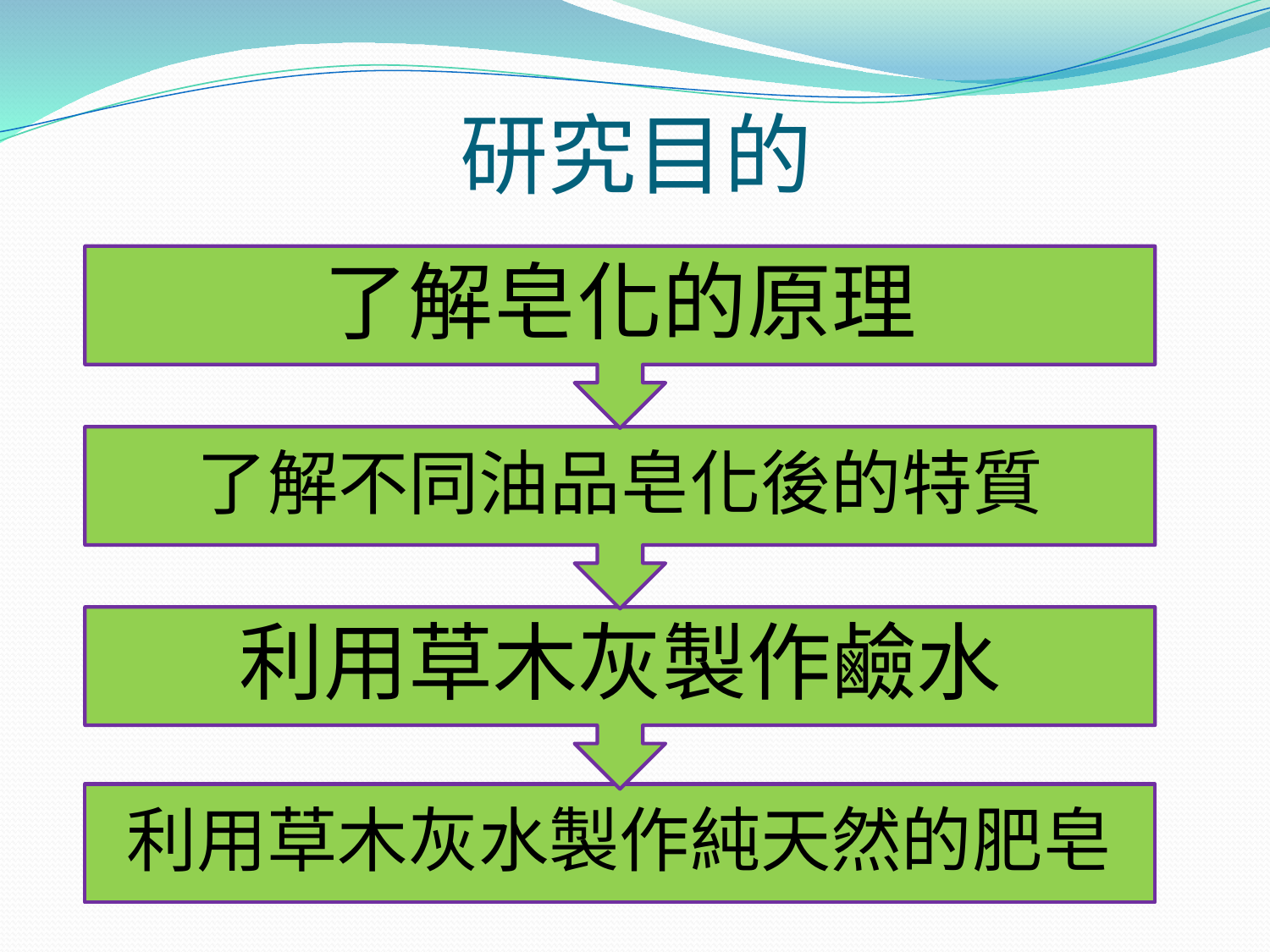

# 研究目的
利用草木灰水製作純天然的肥皂
利用草木灰製作鹼水
了解不同油品皂化後的特質
了解皂化的原理